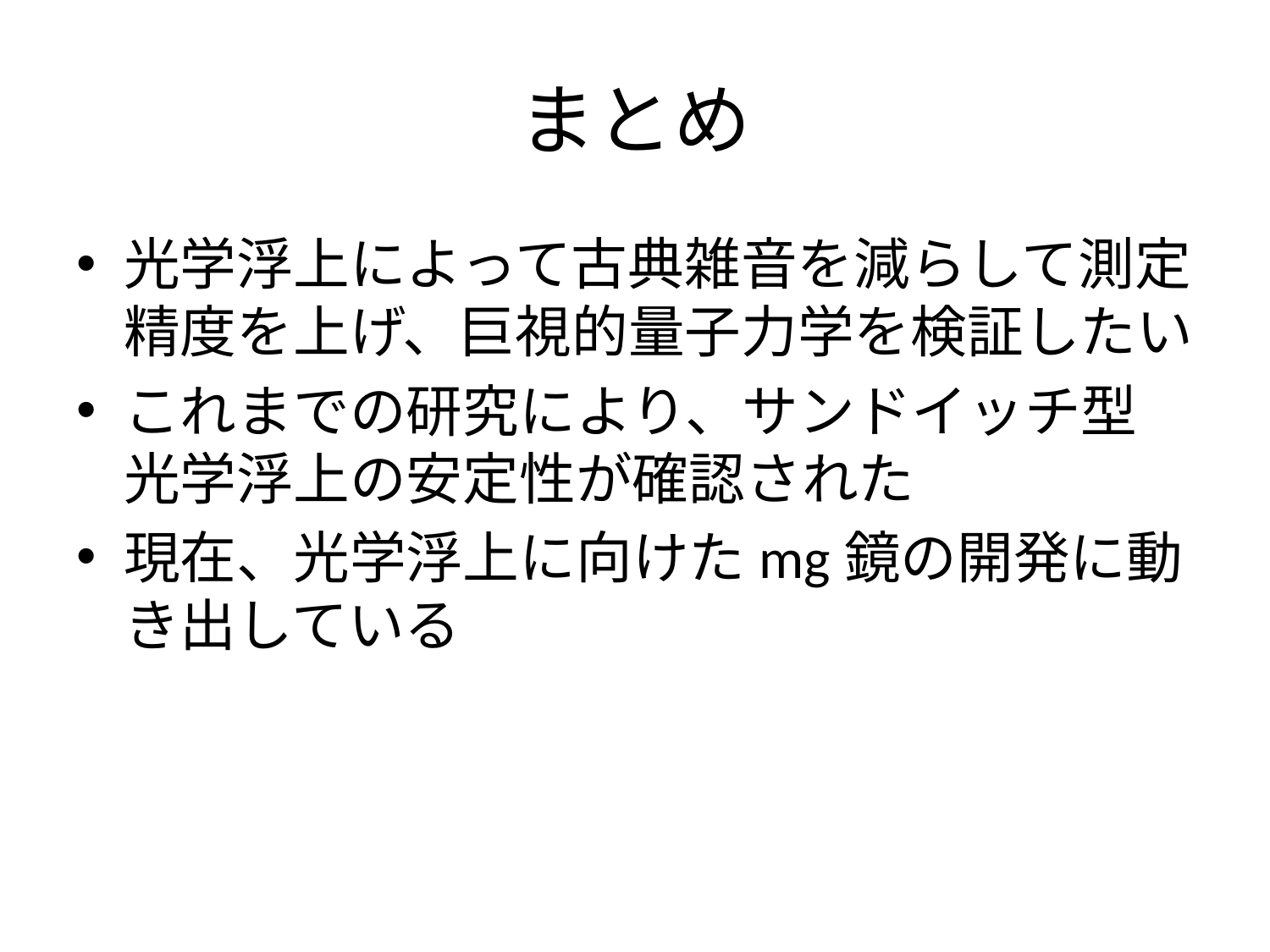

# まとめ
光学浮上によって古典雑音を減らして測定精度を上げ、巨視的量子力学を検証したい
これまでの研究により、サンドイッチ型光学浮上の安定性が確認された
現在、光学浮上に向けたmg鏡の開発に動き出している